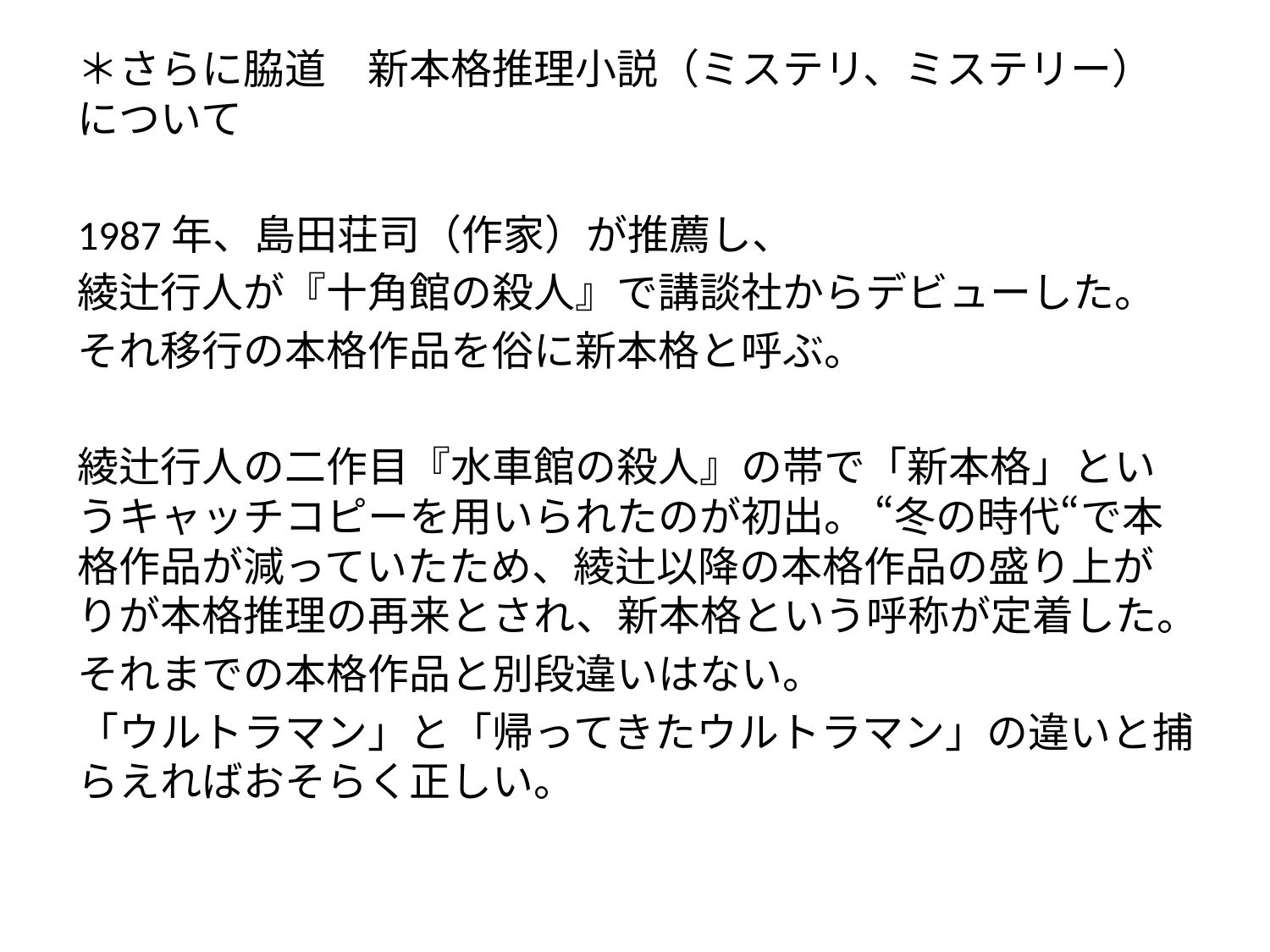

＊さらに脇道　新本格推理小説（ミステリ、ミステリー）について

1987年、島田荘司（作家）が推薦し、
綾辻行人が『十角館の殺人』で講談社からデビューした。
それ移行の本格作品を俗に新本格と呼ぶ。

綾辻行人の二作目『水車館の殺人』の帯で「新本格」というキャッチコピーを用いられたのが初出。 “冬の時代“で本格作品が減っていたため、綾辻以降の本格作品の盛り上がりが本格推理の再来とされ、新本格という呼称が定着した。
それまでの本格作品と別段違いはない。
「ウルトラマン」と「帰ってきたウルトラマン」の違いと捕らえればおそらく正しい。